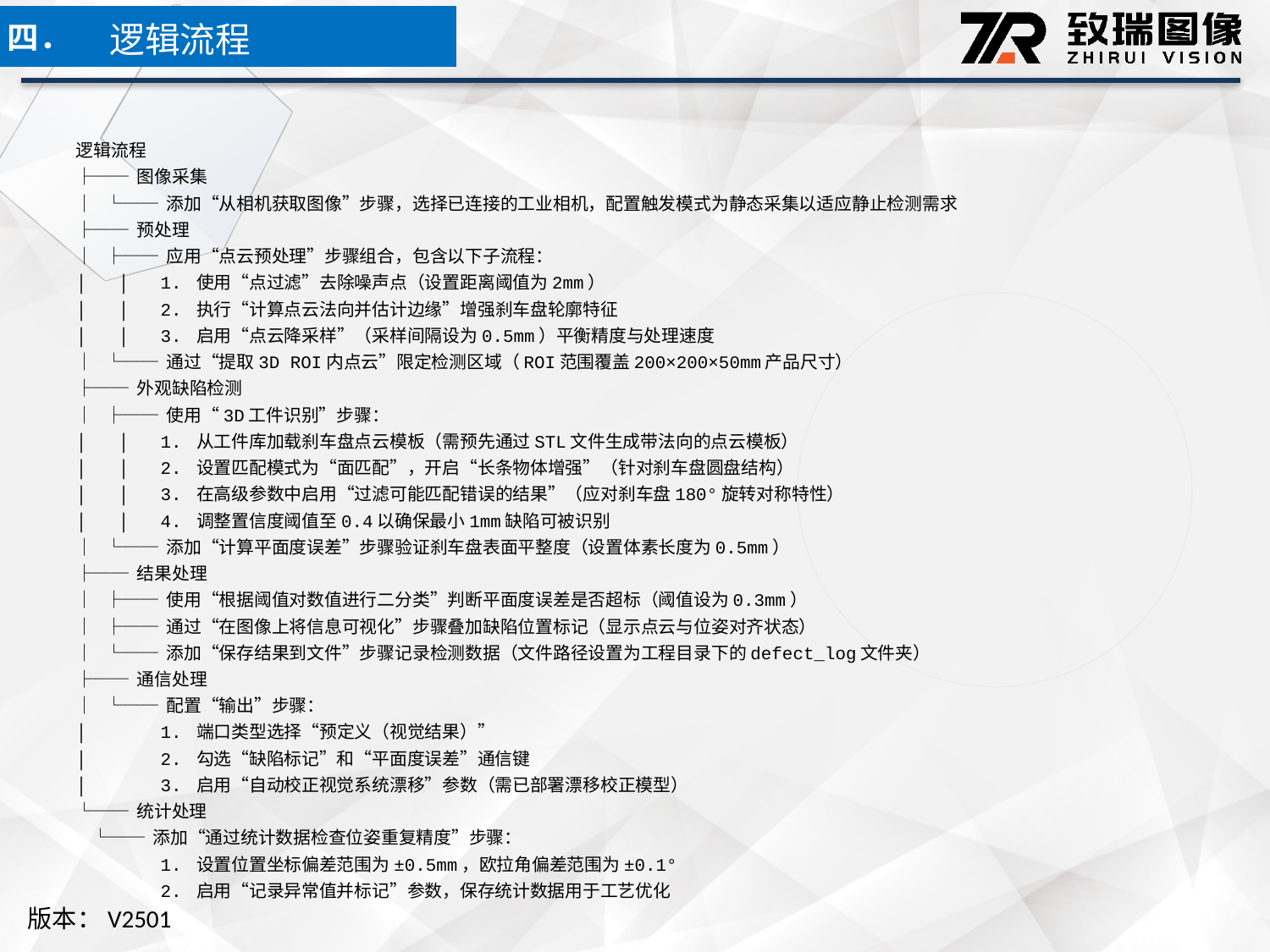

逻辑流程
四．

逻辑流程
├── 图像采集
│   └── 添加“从相机获取图像”步骤，选择已连接的工业相机，配置触发模式为静态采集以适应静止检测需求
├── 预处理
│   ├── 应用“点云预处理”步骤组合，包含以下子流程：
│   │   1. 使用“点过滤”去除噪声点（设置距离阈值为2mm）
│   │   2. 执行“计算点云法向并估计边缘”增强刹车盘轮廓特征
│   │   3. 启用“点云降采样”（采样间隔设为0.5mm）平衡精度与处理速度
│   └── 通过“提取3D ROI内点云”限定检测区域（ROI范围覆盖200×200×50mm产品尺寸）
├── 外观缺陷检测
│   ├── 使用“3D工件识别”步骤：
│   │   1. 从工件库加载刹车盘点云模板（需预先通过STL文件生成带法向的点云模板）
│   │   2. 设置匹配模式为“面匹配”，开启“长条物体增强”（针对刹车盘圆盘结构）
│   │   3. 在高级参数中启用“过滤可能匹配错误的结果”（应对刹车盘180°旋转对称特性）
│   │   4. 调整置信度阈值至0.4以确保最小1mm缺陷可被识别
│   └── 添加“计算平面度误差”步骤验证刹车盘表面平整度（设置体素长度为0.5mm）
├── 结果处理
│   ├── 使用“根据阈值对数值进行二分类”判断平面度误差是否超标（阈值设为0.3mm）
│   ├── 通过“在图像上将信息可视化”步骤叠加缺陷位置标记（显示点云与位姿对齐状态）
│   └── 添加“保存结果到文件”步骤记录检测数据（文件路径设置为工程目录下的defect_log文件夹）
├── 通信处理
│   └── 配置“输出”步骤：
│       1. 端口类型选择“预定义（视觉结果）”
│       2. 勾选“缺陷标记”和“平面度误差”通信键
│       3. 启用“自动校正视觉系统漂移”参数（需已部署漂移校正模型）
└── 统计处理
    └── 添加“通过统计数据检查位姿重复精度”步骤：
        1. 设置位置坐标偏差范围为±0.5mm，欧拉角偏差范围为±0.1°
        2. 启用“记录异常值并标记”参数，保存统计数据用于工艺优化